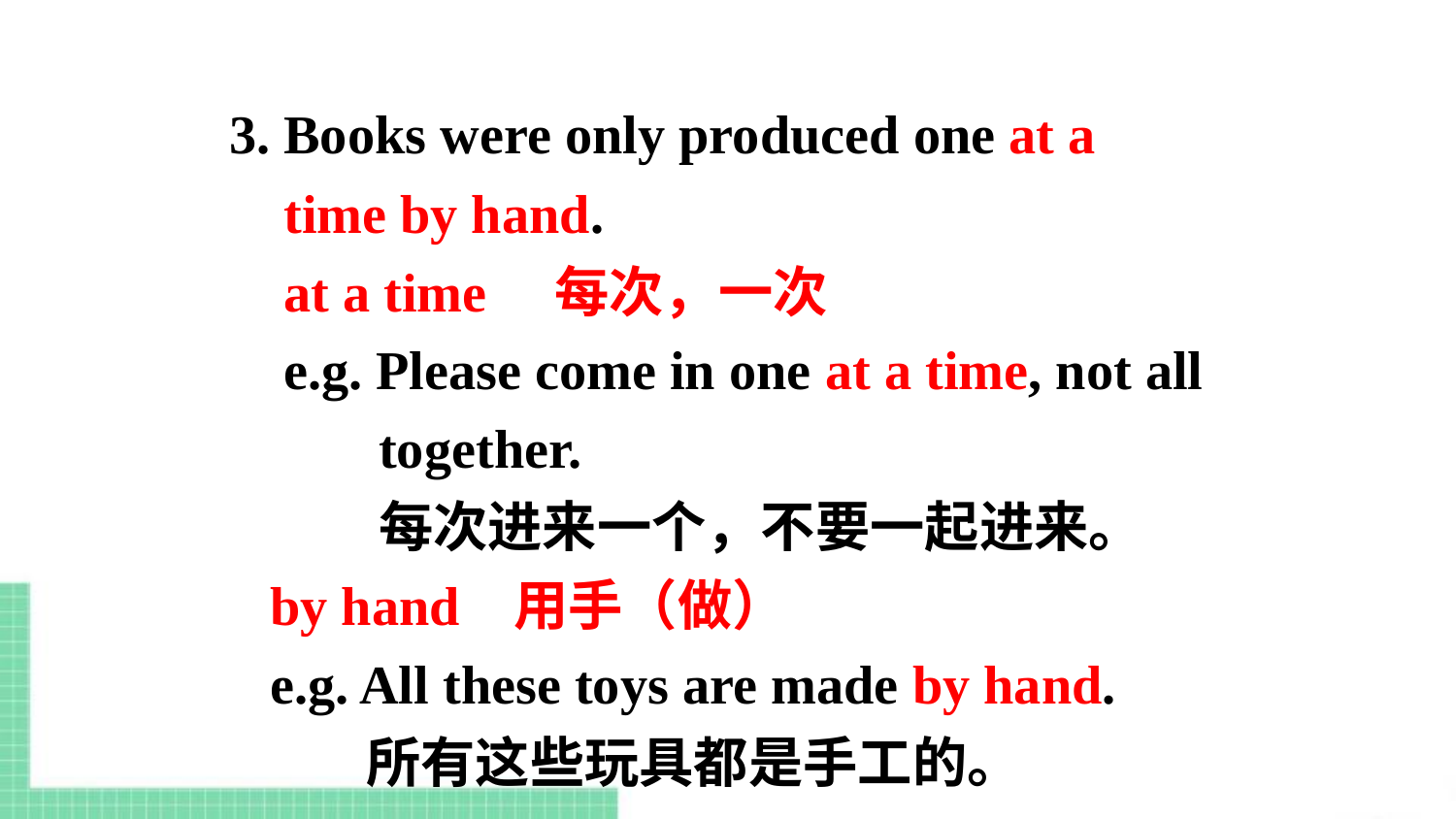

3. Books were only produced one at a
    time by hand.
    at a time    每次，一次
    e.g. Please come in one at a time, not all
           together.
           每次进来一个，不要一起进来。
   by hand   用手（做）
   e.g. All these toys are made by hand.
          所有这些玩具都是手工的。